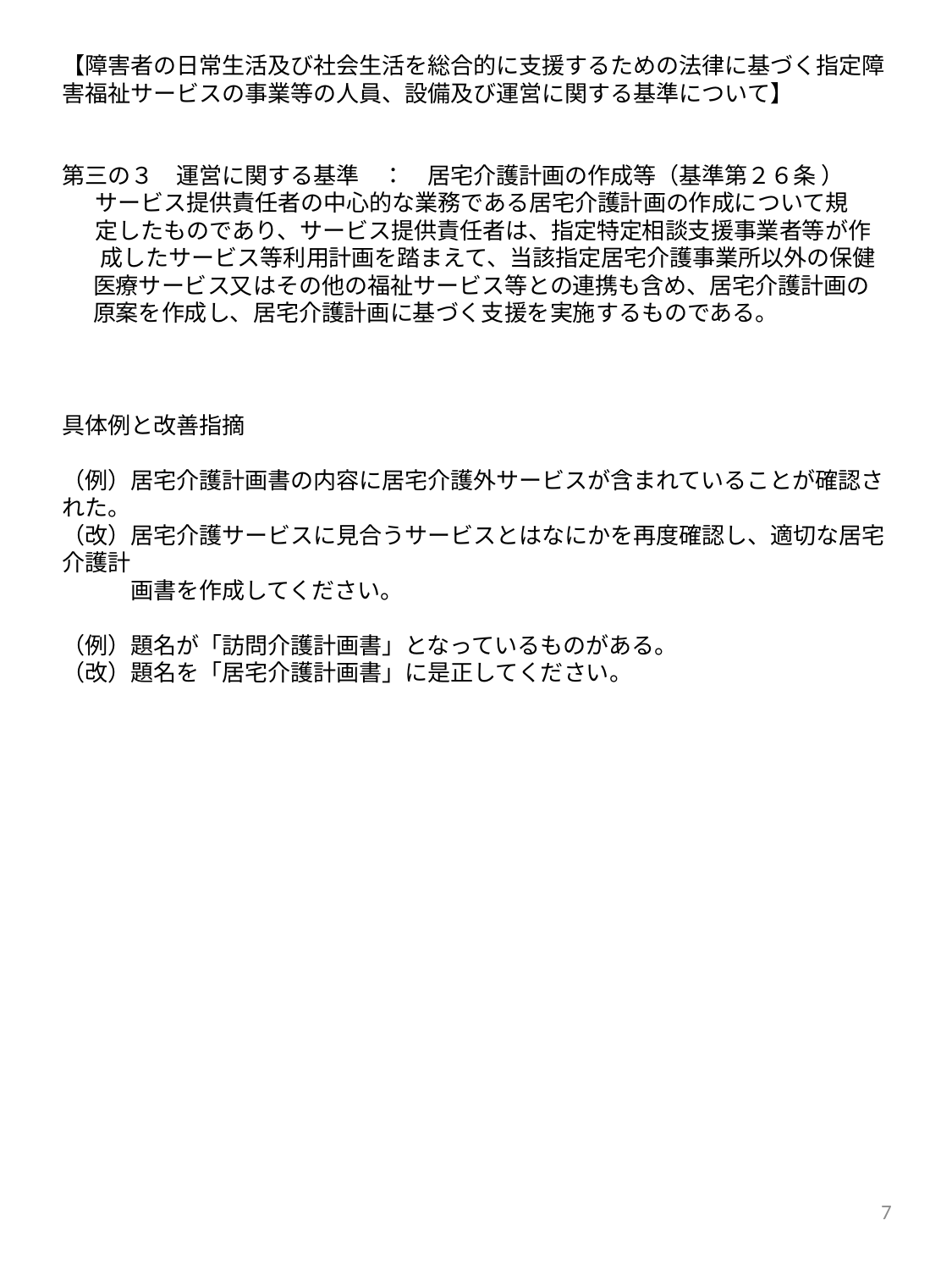

【障害者の日常生活及び社会生活を総合的に支援するための法律に基づく指定障害福祉サービスの事業等の人員、設備及び運営に関する基準について】

第三の３　運営に関する基準　：　居宅介護計画の作成等（基準第２６条 ）
　  サービス提供責任者の中心的な業務である居宅介護計画の作成について規
　  定したものであり、サービス提供責任者は、指定特定相談支援事業者等が作
 　 成したサービス等利用計画を踏まえて、当該指定居宅介護事業所以外の保健
     医療サービス又はその他の福祉サービス等との連携も含め、居宅介護計画の
     原案を作成し、居宅介護計画に基づく支援を実施するものである。

具体例と改善指摘

（例）居宅介護計画書の内容に居宅介護外サービスが含まれていることが確認された。
（改）居宅介護サービスに見合うサービスとはなにかを再度確認し、適切な居宅介護計
　　　画書を作成してください。

（例）題名が「訪問介護計画書」となっているものがある。
（改）題名を「居宅介護計画書」に是正してください。

7